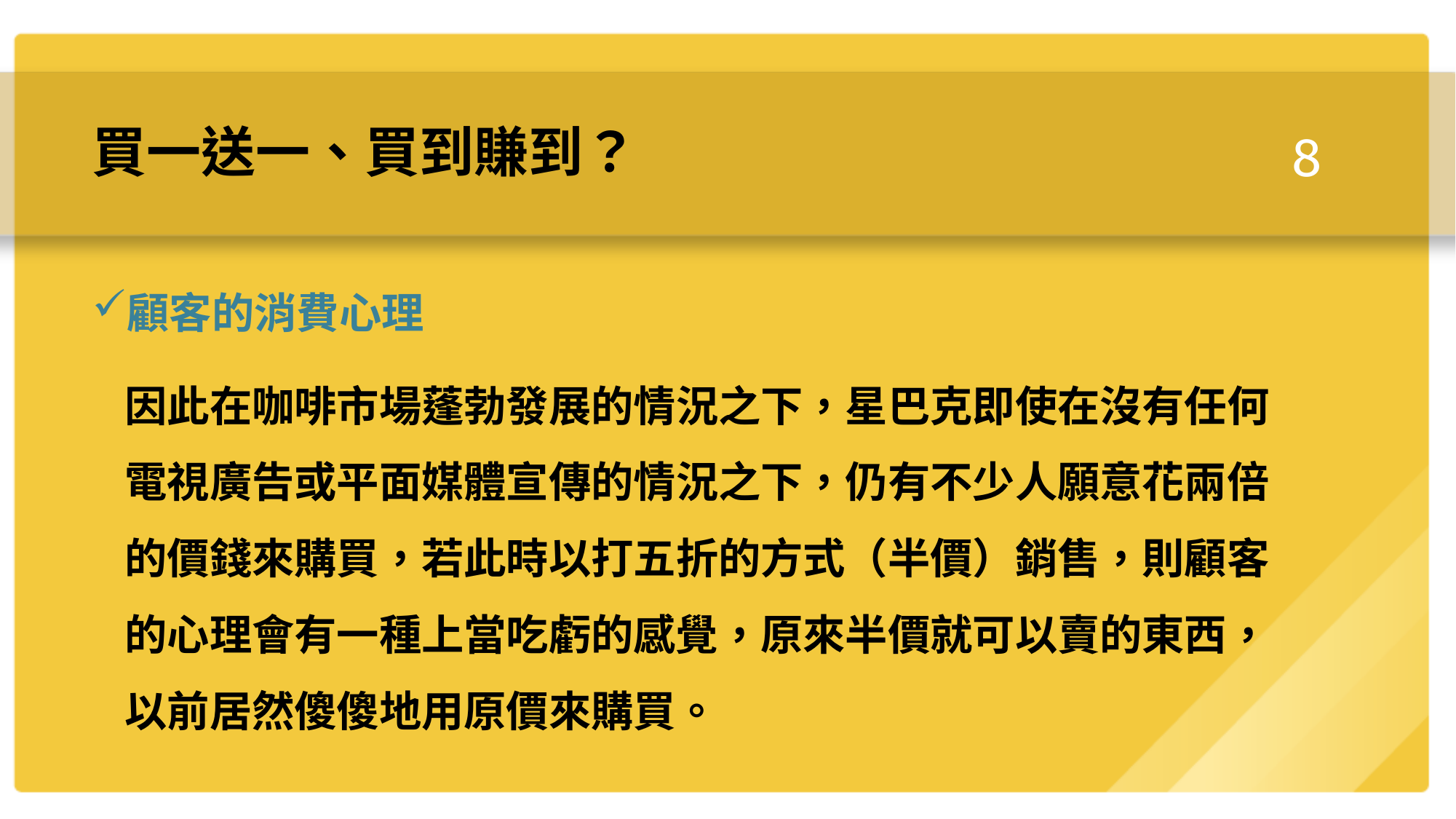

8
# 買一送一、買到賺到？
顧客的消費心理
因此在咖啡市場蓬勃發展的情況之下，星巴克即使在沒有任何電視廣告或平面媒體宣傳的情況之下，仍有不少人願意花兩倍的價錢來購買，若此時以打五折的方式（半價）銷售，則顧客的心理會有一種上當吃虧的感覺，原來半價就可以賣的東西，以前居然傻傻地用原價來購買。